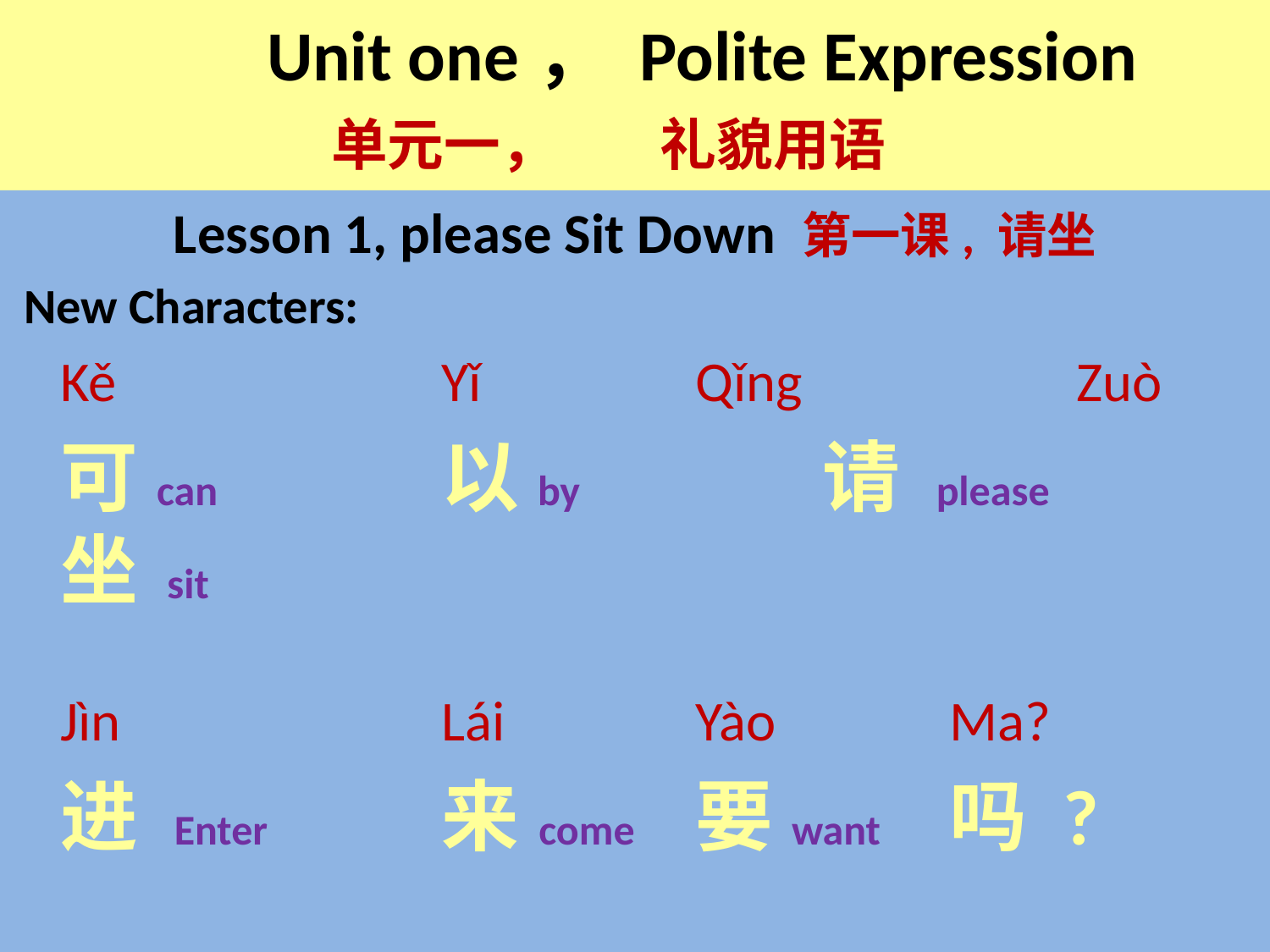

# Unit one， Polite Expression 单元一，        礼貌用语
Lesson 1, please Sit Down 第一课, 请坐
 New Characters:
	Kě			Yǐ		Qǐng			Zuò
	可can		以by		请 please		坐  sit

	Jìn			Lái		Yào		Ma?
	进 Enter		来 come	要want	吗 ?